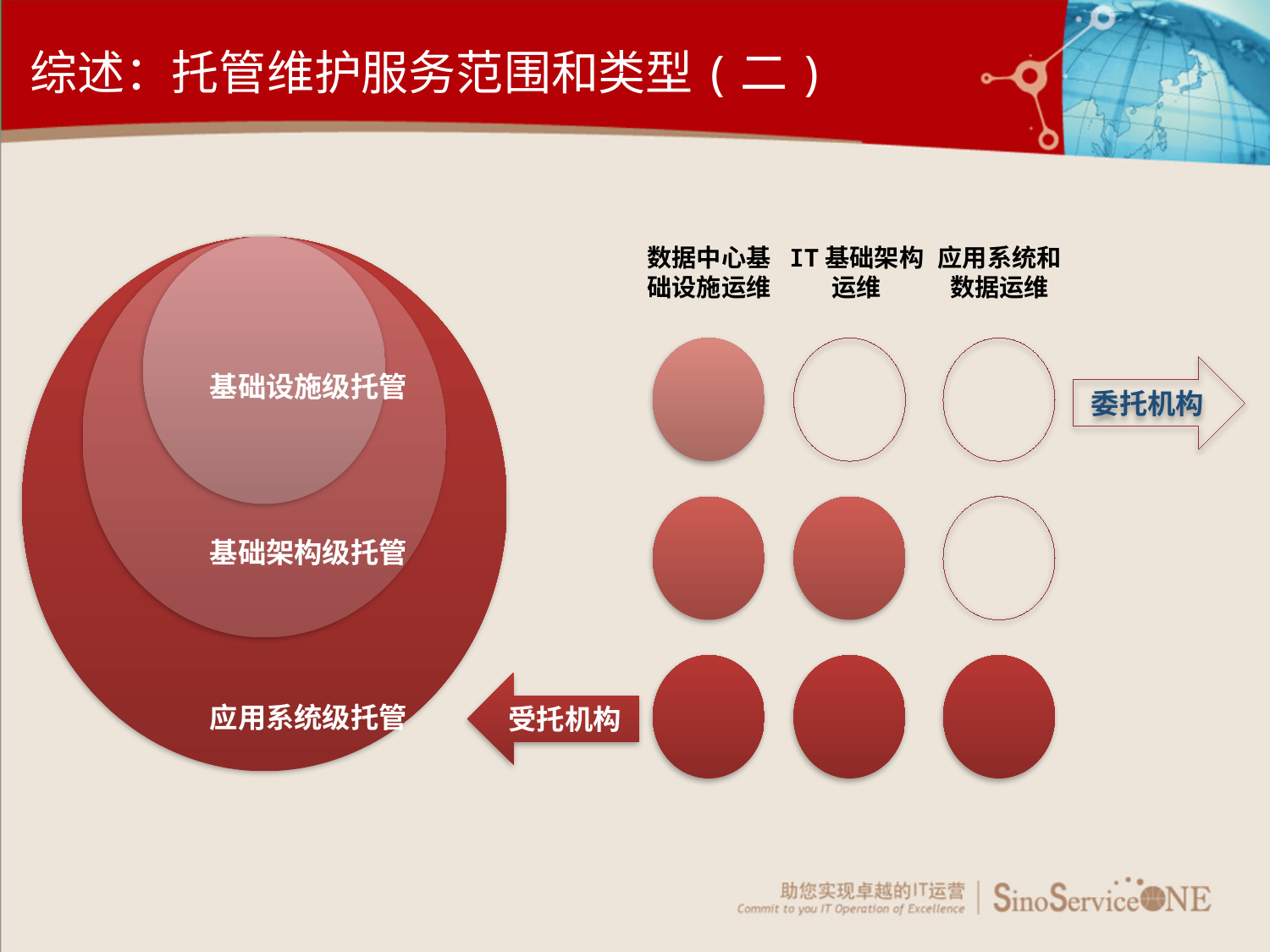

综述：托管维护服务范围和类型(二)
数据中心基础设施运维

IT基础架构运维

应用系统和数据运维

委托机构
受托机构

基础设施级托管
基础架构级托管
应用系统级托管